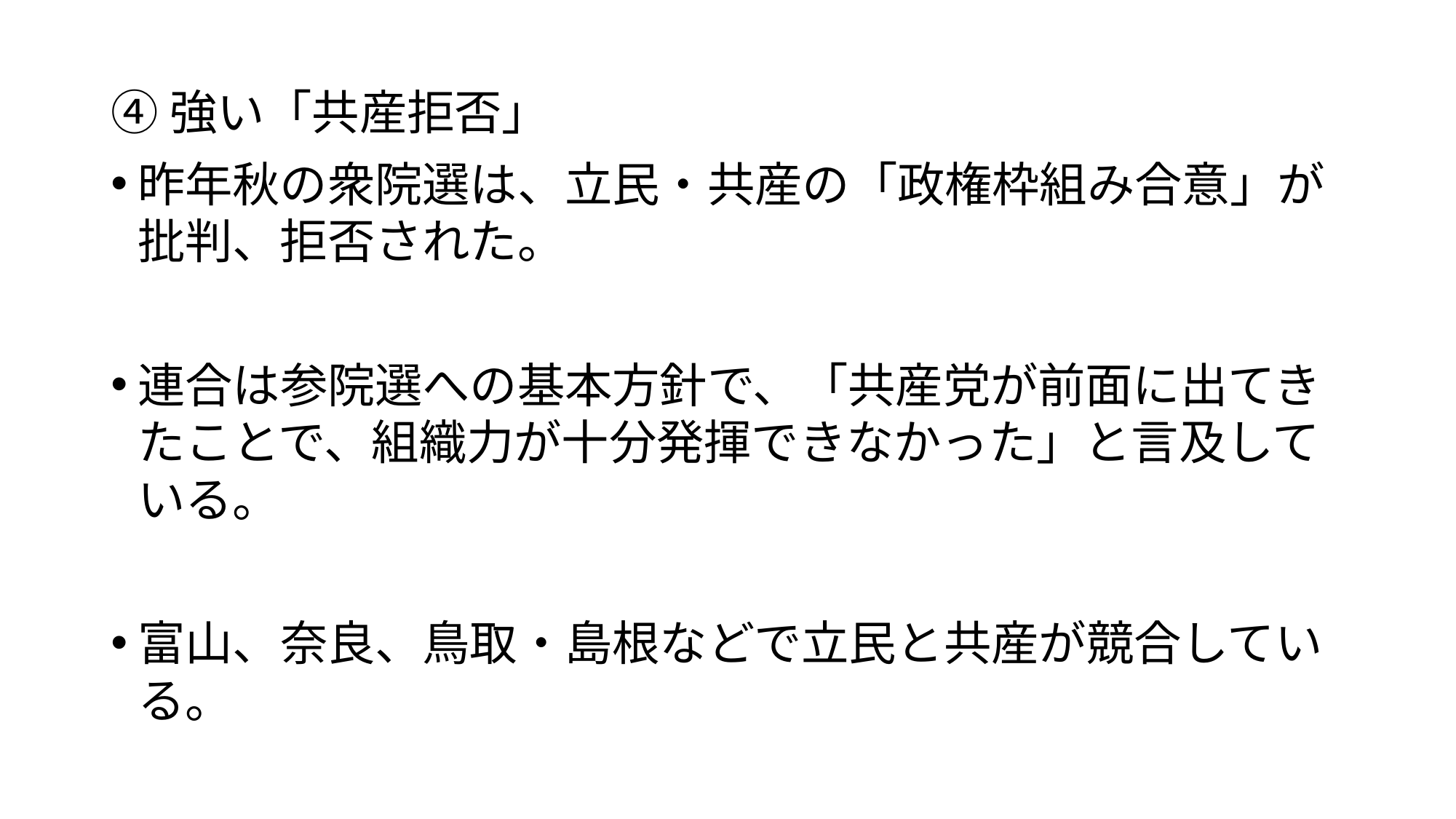

④強い「共産拒否」
昨年秋の衆院選は、立民・共産の「政権枠組み合意」が批判、拒否された。

連合は参院選への基本方針で、「共産党が前面に出てきたことで、組織力が十分発揮できなかった」と言及している。

富山、奈良、鳥取・島根などで立民と共産が競合している。